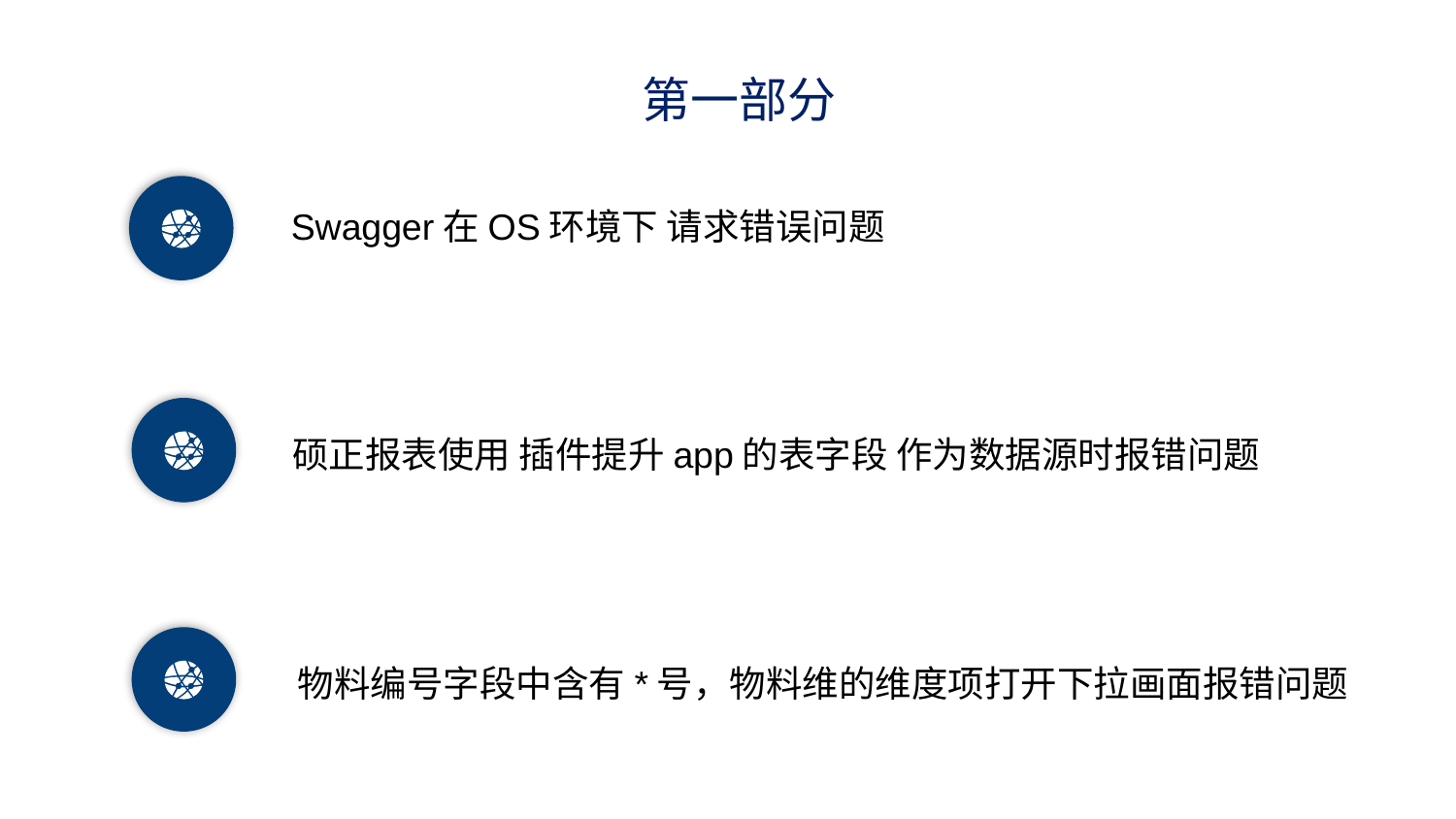

第一部分

Swagger在OS环境下 请求错误问题

硕正报表使用 插件提升app的表字段 作为数据源时报错问题

物料编号字段中含有*号，物料维的维度项打开下拉画面报错问题